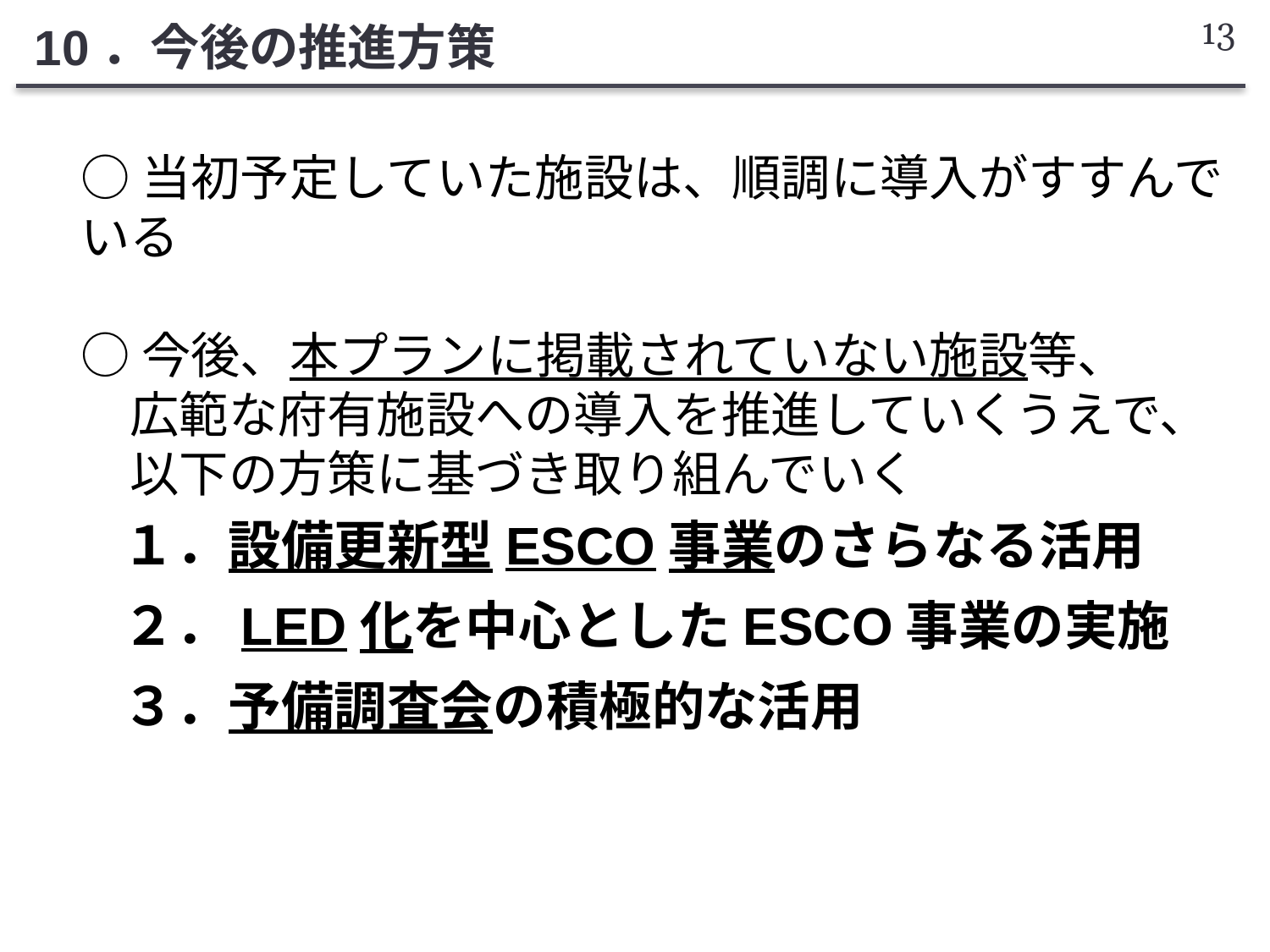

13
10．今後の推進方策
○当初予定していた施設は、順調に導入がすすんでいる

○今後、本プランに掲載されていない施設等、
　広範な府有施設への導入を推進していくうえで、
　以下の方策に基づき取り組んでいく
１．設備更新型ESCO事業のさらなる活用

２．LED化を中心としたESCO事業の実施

３．予備調査会の積極的な活用